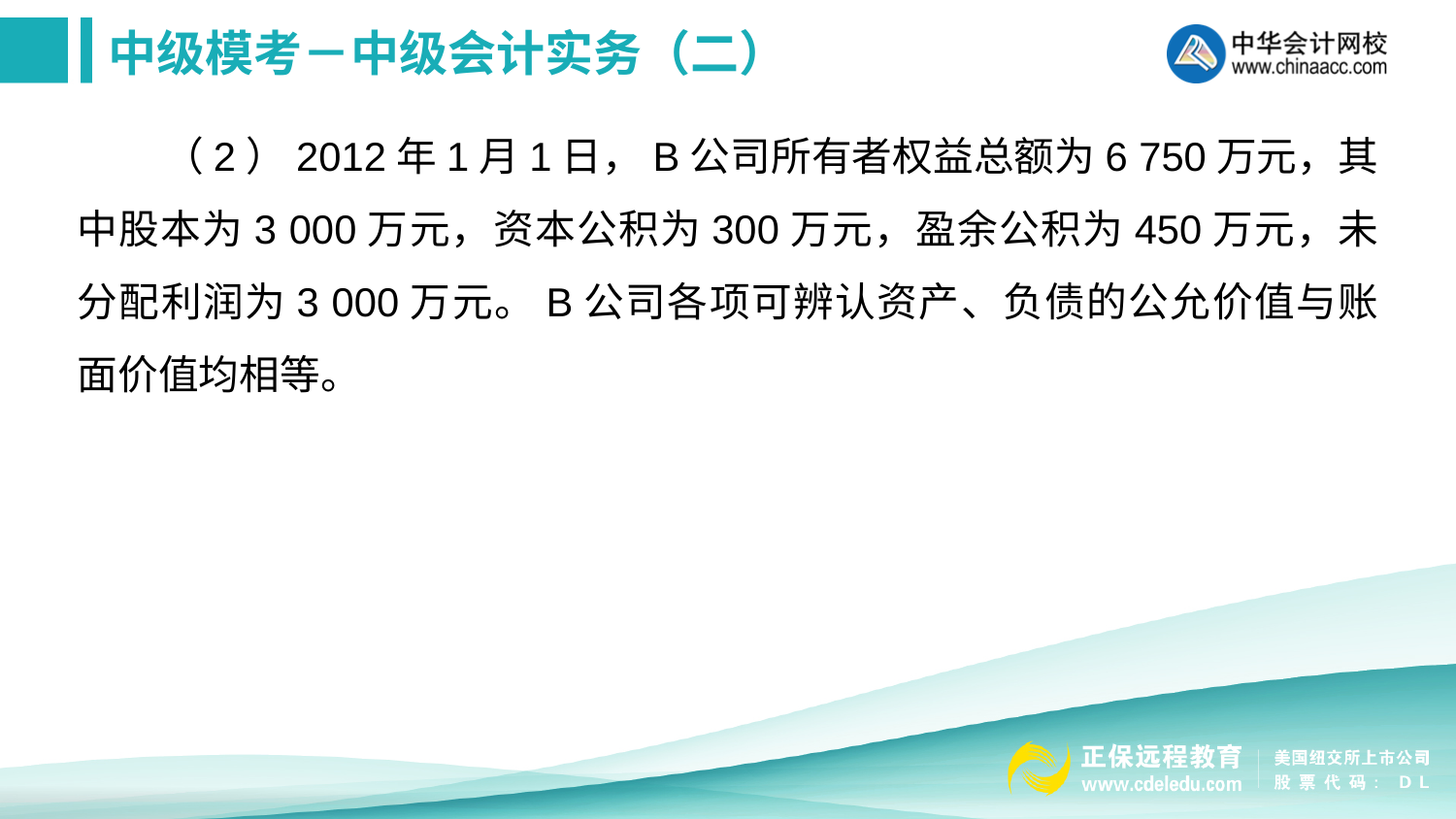

（2）2012年1月1日，B公司所有者权益总额为6 750万元，其中股本为3 000万元，资本公积为300万元，盈余公积为450万元，未分配利润为3 000万元。B公司各项可辨认资产、负债的公允价值与账面价值均相等。